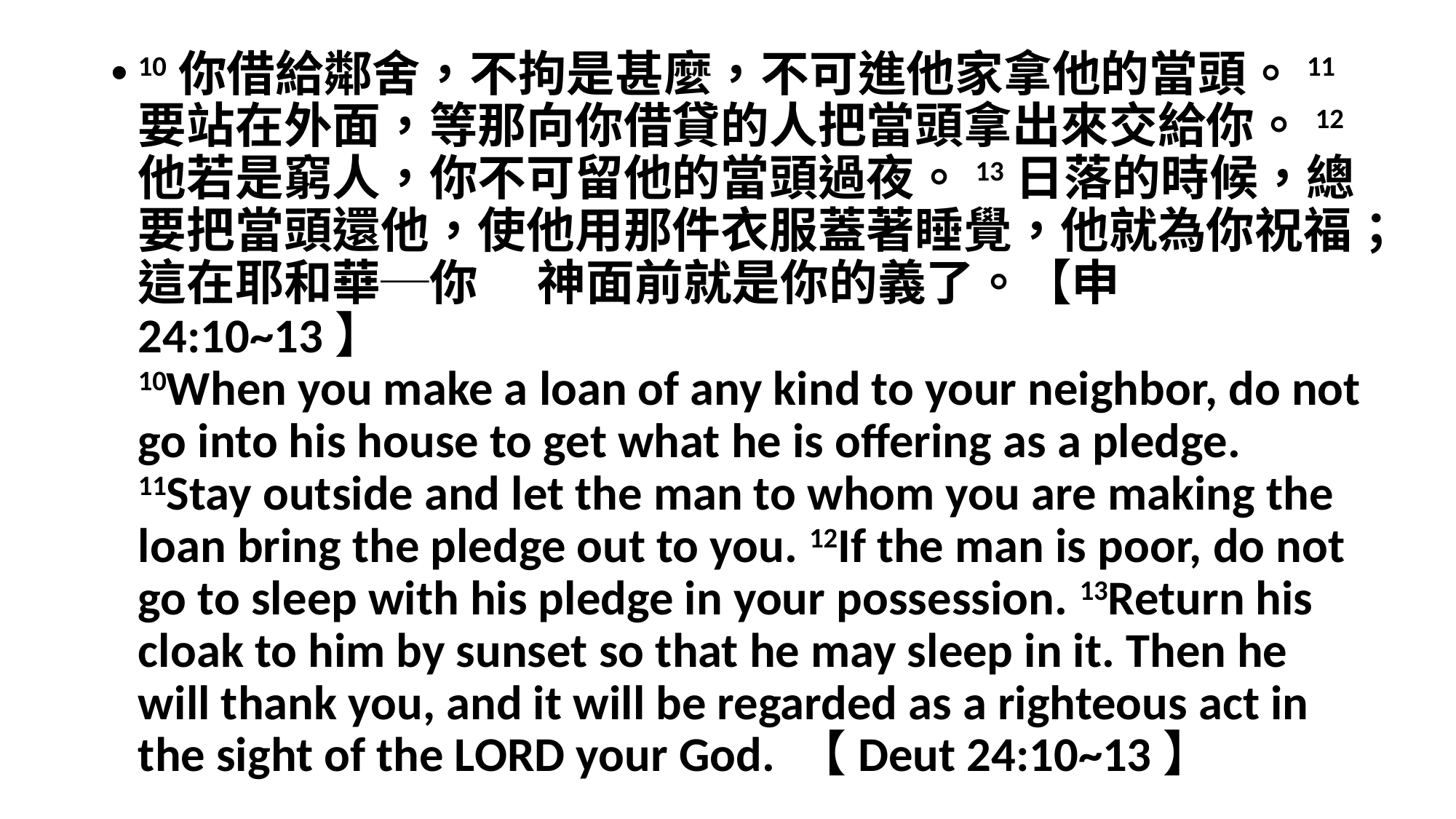

10你借給鄰舍，不拘是甚麼，不可進他家拿他的當頭。11要站在外面，等那向你借貸的人把當頭拿出來交給你。12他若是窮人，你不可留他的當頭過夜。13日落的時候，總要把當頭還他，使他用那件衣服蓋著睡覺，他就為你祝福；這在耶和華─你　 神面前就是你的義了。【申 24:10~13】
10When you make a loan of any kind to your neighbor, do not go into his house to get what he is offering as a pledge. 11Stay outside and let the man to whom you are making the loan bring the pledge out to you. 12If the man is poor, do not go to sleep with his pledge in your possession. 13Return his cloak to him by sunset so that he may sleep in it. Then he will thank you, and it will be regarded as a righteous act in the sight of the LORD your God. 【Deut 24:10~13】

#